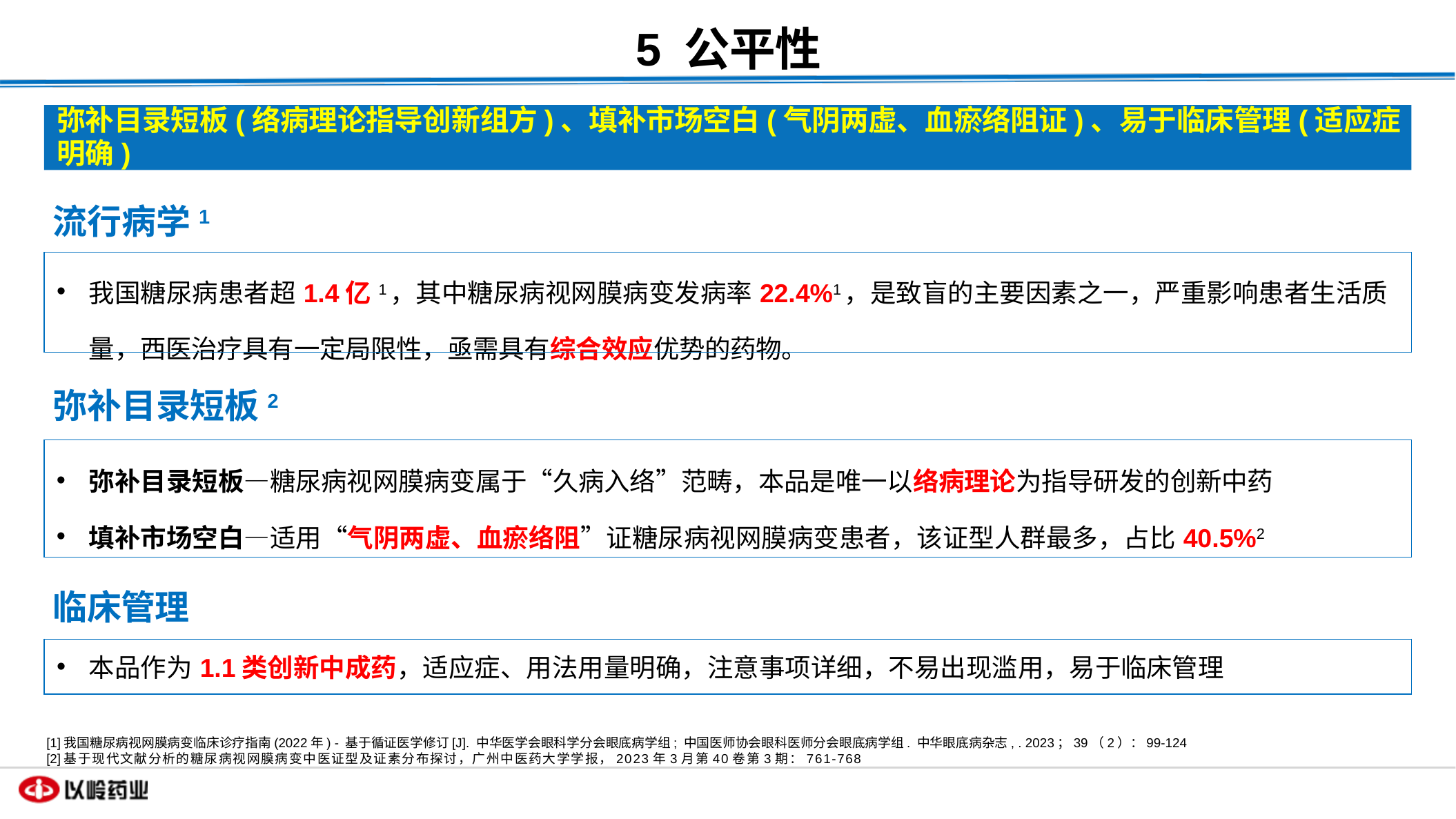

5 公平性
弥补目录短板(络病理论指导创新组方)、填补市场空白(气阴两虚、血瘀络阻证)、易于临床管理(适应症明确)

流行病学1
| 我国糖尿病患者超1.4亿1，其中糖尿病视网膜病变发病率22.4%1，是致盲的主要因素之一，严重影响患者生活质量，西医治疗具有一定局限性，亟需具有综合效应优势的药物。 |
| --- |

弥补目录短板2
| 弥补目录短板—糖尿病视网膜病变属于“久病入络”范畴，本品是唯一以络病理论为指导研发的创新中药 填补市场空白—适用“气阴两虚、血瘀络阻”证糖尿病视网膜病变患者，该证型人群最多，占比40.5%2 |
| --- |

临床管理
| 本品作为1.1类创新中成药，适应症、用法用量明确，注意事项详细，不易出现滥用，易于临床管理 |
| --- |
[1]我国糖尿病视网膜病变临床诊疗指南(2022年) - 基于循证医学修订[J]. 中华医学会眼科学分会眼底病学组; 中国医师协会眼科医师分会眼底病学组. 中华眼底病杂志, . 2023；39（2）：99-124
[2]基于现代文献分析的糖尿病视网膜病变中医证型及证素分布探讨，广州中医药大学学报，2023年3月第40卷第3期：761-768